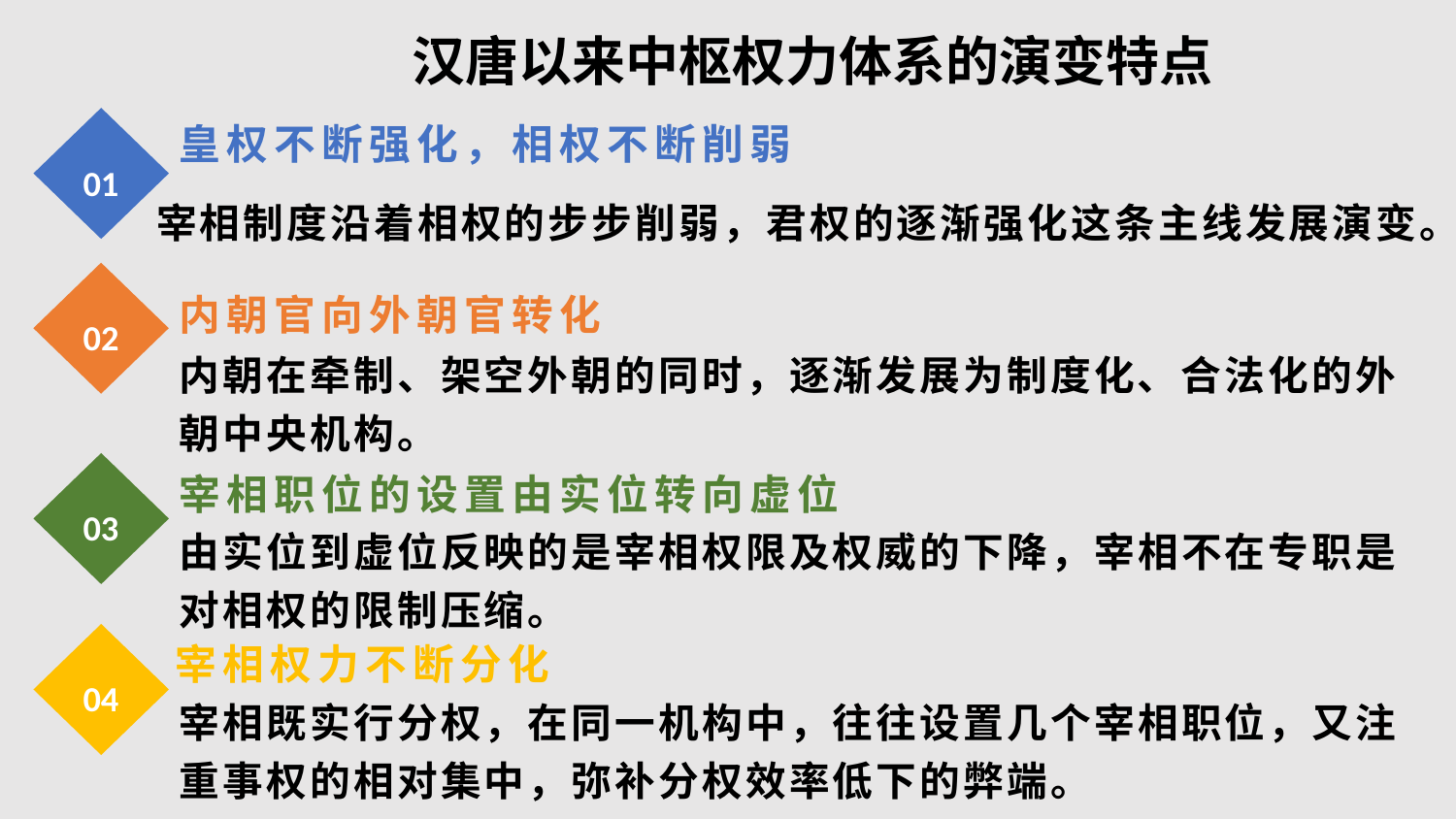

汉唐以来中枢权力体系的演变特点
皇权不断强化，相权不断削弱
01
宰相制度沿着相权的步步削弱，君权的逐渐强化这条主线发展演变。
02
内朝官向外朝官转化
内朝在牵制、架空外朝的同时，逐渐发展为制度化、合法化的外朝中央机构。
宰相职位的设置由实位转向虚位
03
由实位到虚位反映的是宰相权限及权威的下降，宰相不在专职是对相权的限制压缩。
宰相权力不断分化
04
宰相既实行分权，在同一机构中，往往设置几个宰相职位，又注重事权的相对集中，弥补分权效率低下的弊端。